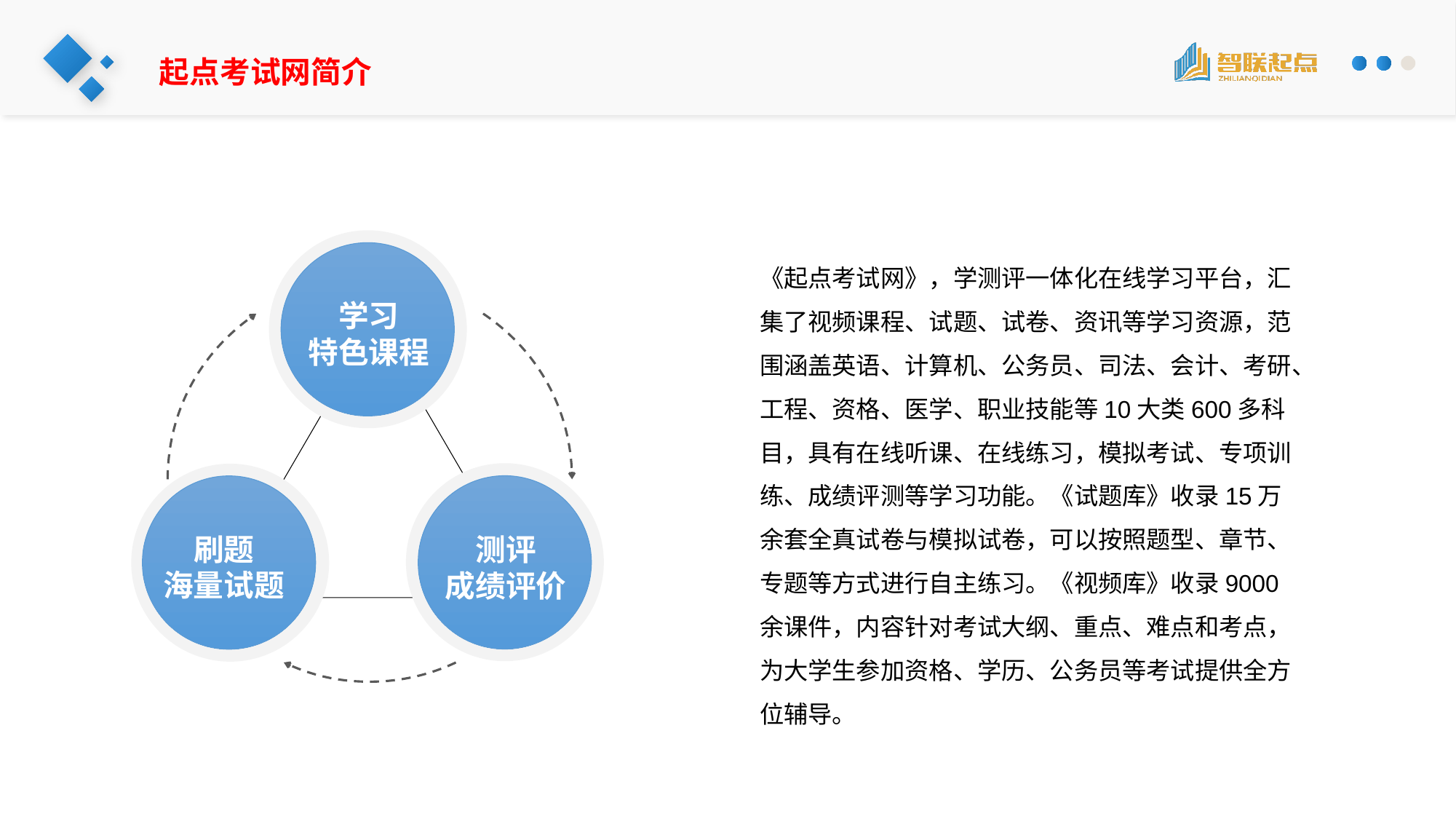

起点考试网简介

学习
特色课程

测评
成绩评价

刷题
海量试题
《起点考试网》，学测评一体化在线学习平台，汇集了视频课程、试题、试卷、资讯等学习资源，范围涵盖英语、计算机、公务员、司法、会计、考研、工程、资格、医学、职业技能等10大类600多科目，具有在线听课、在线练习，模拟考试、专项训练、成绩评测等学习功能。《试题库》收录15万余套全真试卷与模拟试卷，可以按照题型、章节、专题等方式进行自主练习。《视频库》收录9000余课件，内容针对考试大纲、重点、难点和考点，为大学生参加资格、学历、公务员等考试提供全方位辅导。